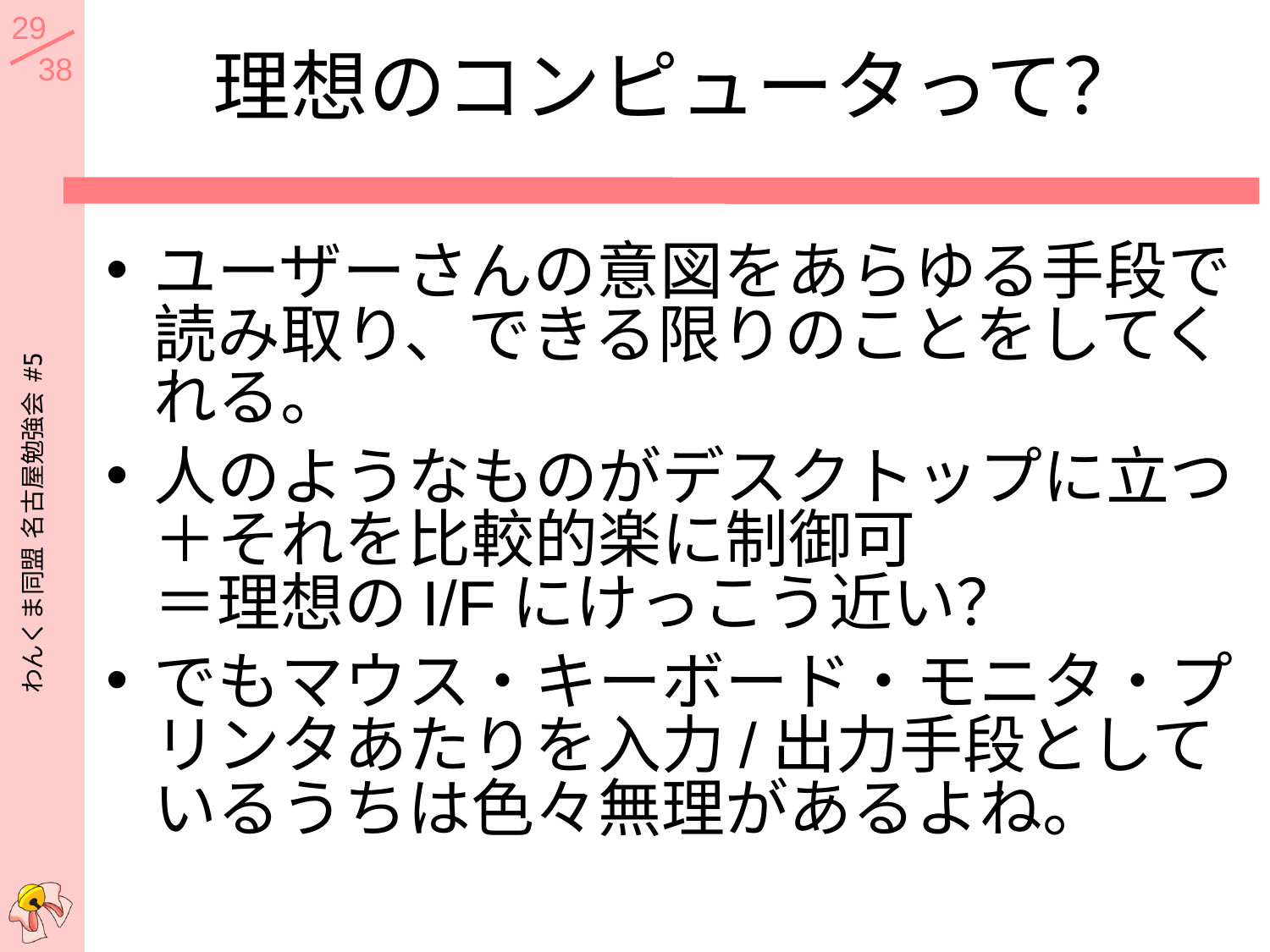

# 理想のコンピュータって？
ユーザーさんの意図をあらゆる手段で
読み取り、できる限りのことをしてくれる。
人のようなものがデスクトップに立つ
＋それを比較的楽に制御可
＝理想のI/Fにけっこう近い？
でもマウス・キーボード・モニタ・プリンタあたりを入力/出力手段としているうちは色々無理があるよね。
わんくま同盟 名古屋勉強会 #5